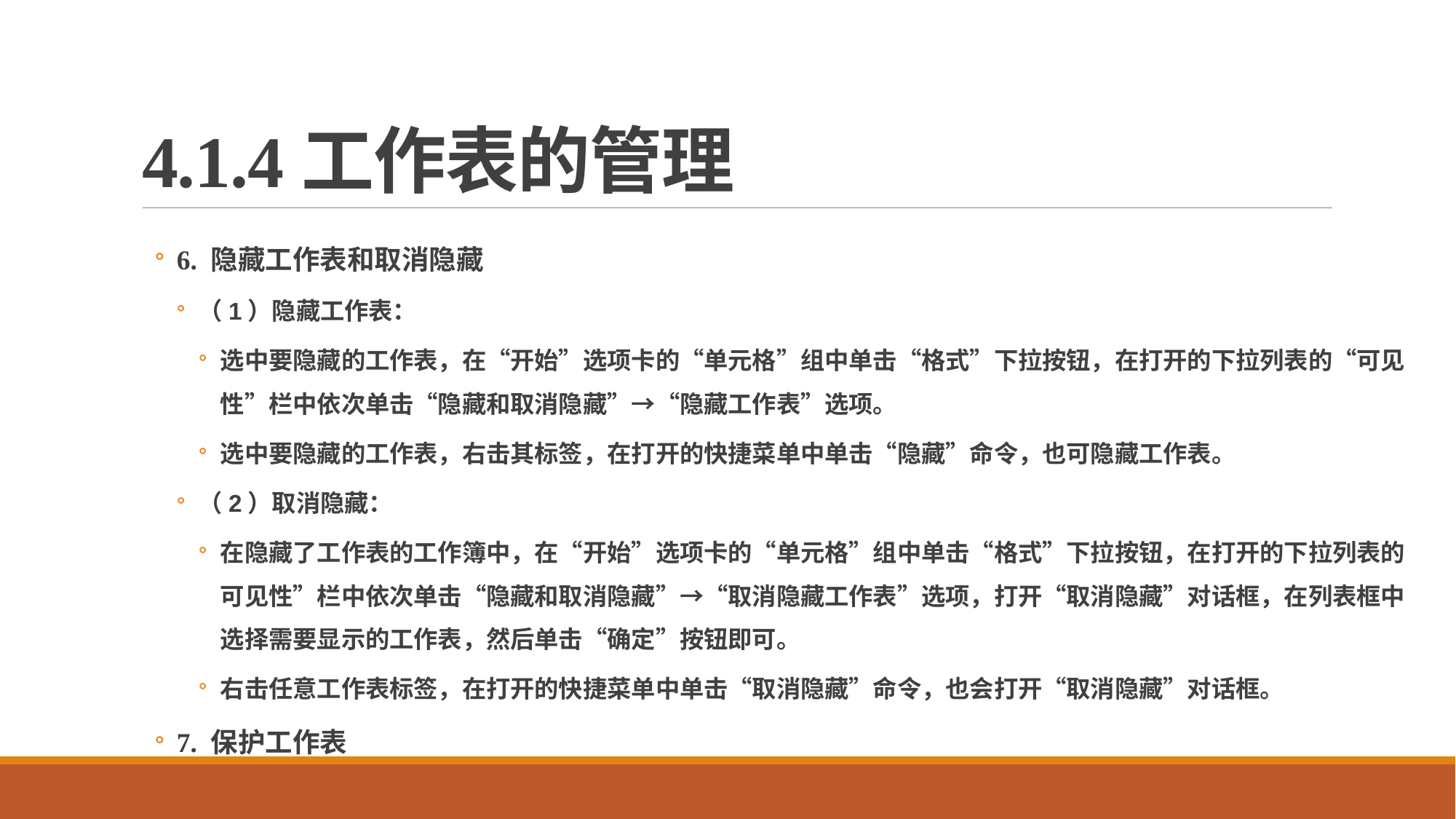

# 4.1.4工作表的管理
6. 隐藏工作表和取消隐藏
（1）隐藏工作表：
选中要隐藏的工作表，在“开始”选项卡的“单元格”组中单击“格式”下拉按钮，在打开的下拉列表的“可见性”栏中依次单击“隐藏和取消隐藏”→“隐藏工作表”选项。
选中要隐藏的工作表，右击其标签，在打开的快捷菜单中单击“隐藏”命令，也可隐藏工作表。
（2）取消隐藏：
在隐藏了工作表的工作簿中，在“开始”选项卡的“单元格”组中单击“格式”下拉按钮，在打开的下拉列表的可见性”栏中依次单击“隐藏和取消隐藏”→“取消隐藏工作表”选项，打开“取消隐藏”对话框，在列表框中选择需要显示的工作表，然后单击“确定”按钮即可。
右击任意工作表标签，在打开的快捷菜单中单击“取消隐藏”命令，也会打开“取消隐藏”对话框。
7. 保护工作表